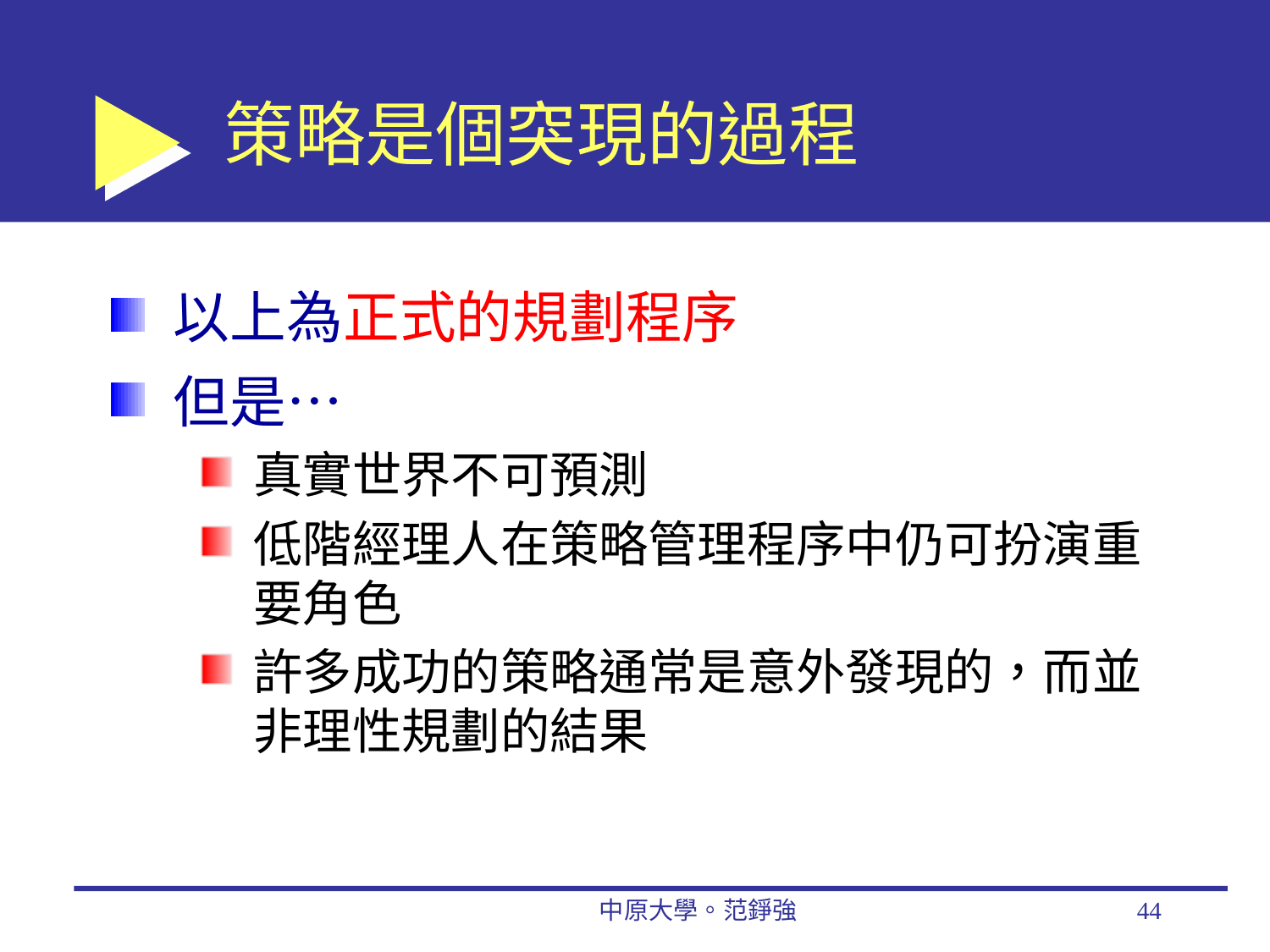

# 策略是個突現的過程
以上為正式的規劃程序
但是…
真實世界不可預測
低階經理人在策略管理程序中仍可扮演重要角色
許多成功的策略通常是意外發現的，而並非理性規劃的結果

中原大學。范錚強
44